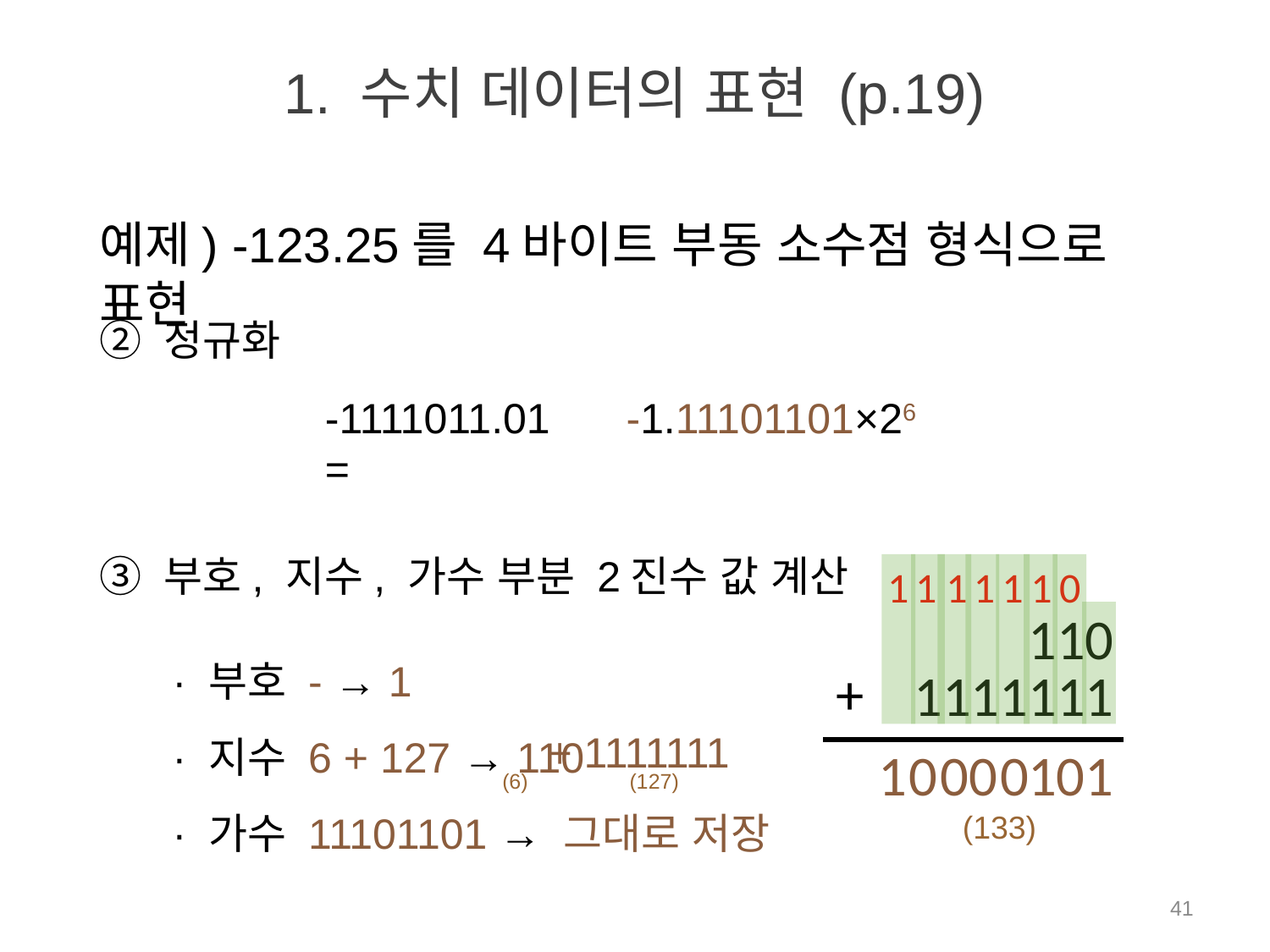

# 1. 수치 데이터의 표현 (p.19)
예제) -123.25를 4바이트 부동 소수점 형식으로 표현
② 정규화
-1.11101101×26
-1111011.01  =
③ 부호, 지수, 가수 부분 2진수 값 계산
1

1

1

1

1

1

0

110

· 부호 - → 1
· 지수 6 + 127 → 110
· 가수 11101101 → 그대로 저장
+
1111111
+ 1111111
1
0
0
0
0
1
0
1
(6)
(127)
(133)
41